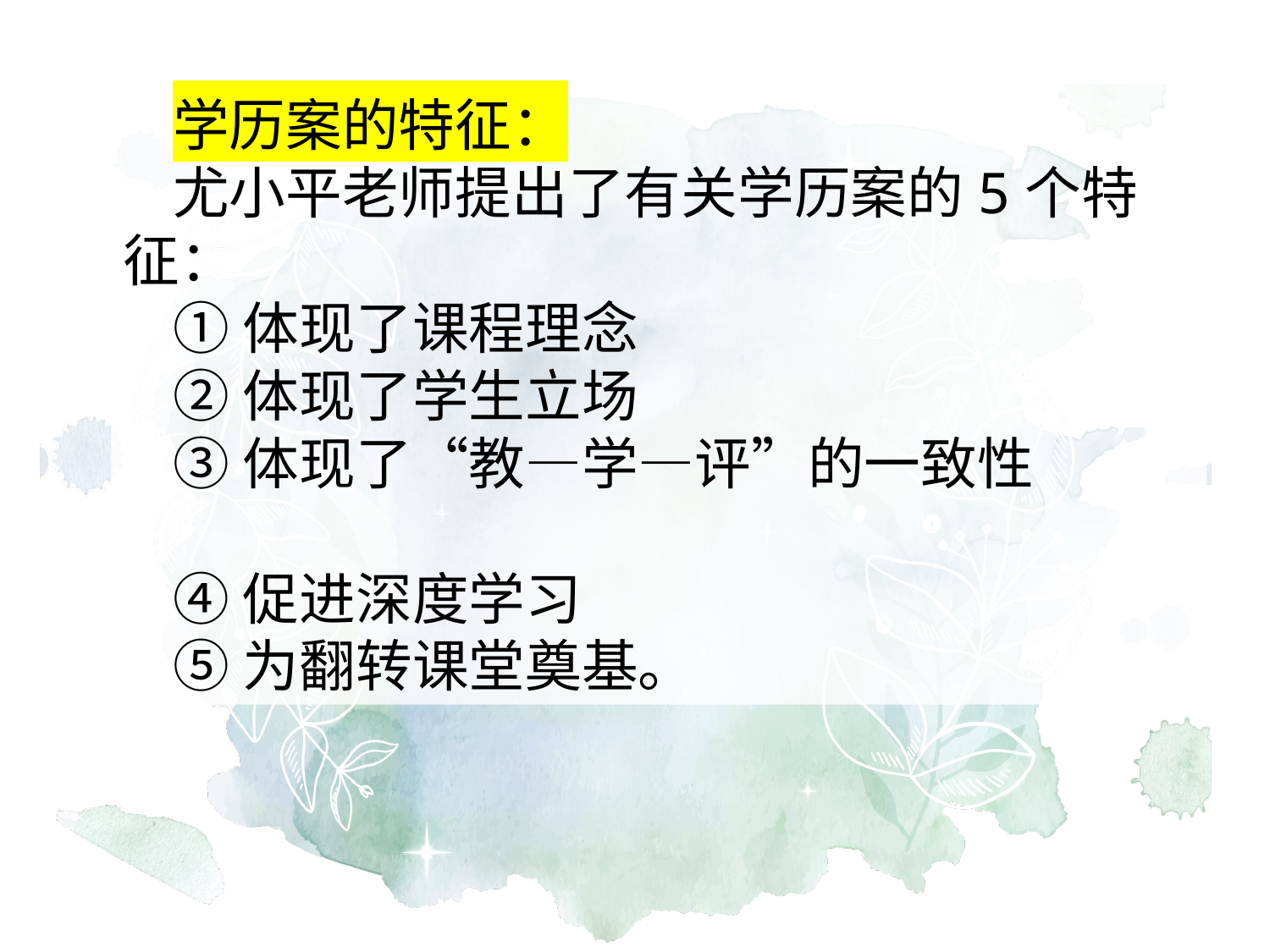

学历案的特征：
尤小平老师提出了有关学历案的5个特征：
①体现了课程理念
②体现了学生立场
③体现了“教—学—评”的一致性
④促进深度学习
⑤为翻转课堂奠基。